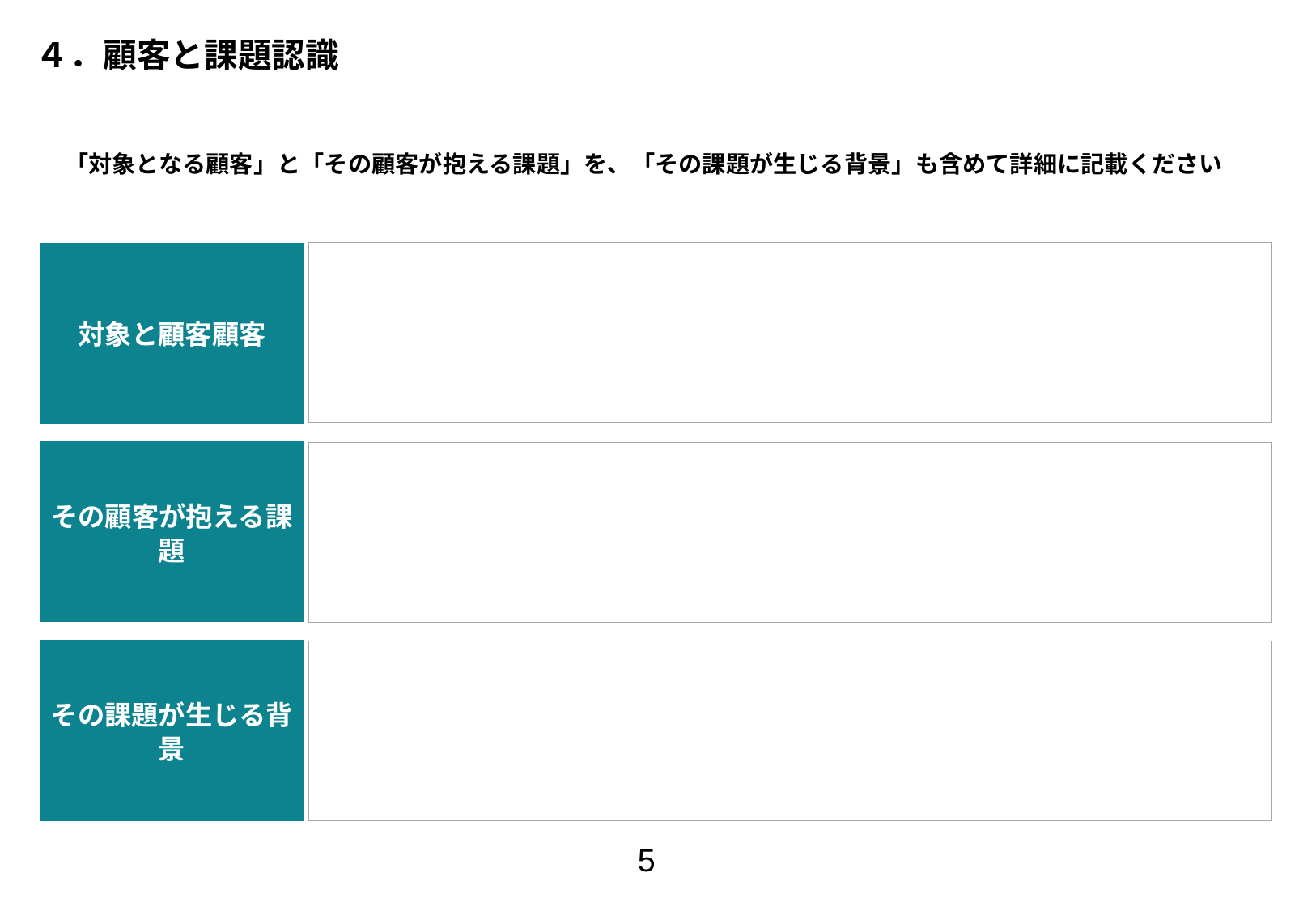

４．顧客と課題認識
「対象となる顧客」と「その顧客が抱える課題」を、「その課題が生じる背景」も含めて詳細に記載ください

対象と顧客顧客
その顧客が抱える課題

その課題が生じる背景

5